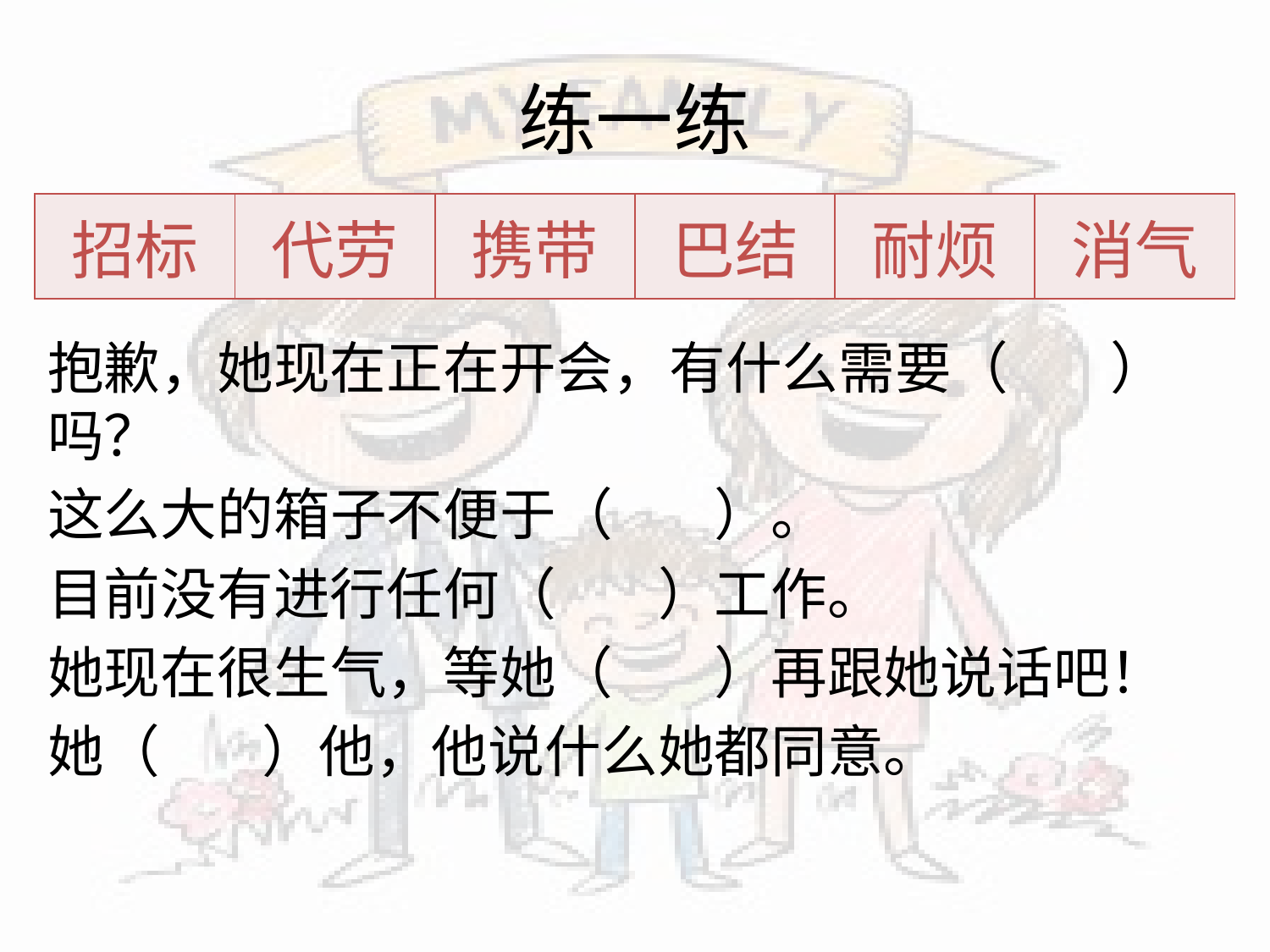

# 练一练
| 招标 | 代劳 | 携带 | 巴结 | 耐烦 | 消气 |
| --- | --- | --- | --- | --- | --- |
抱歉，她现在正在开会，有什么需要（        ）吗？
这么大的箱子不便于（        ）。
目前没有进行任何（        ）工作。
她现在很生气，等她（        ）再跟她说话吧！
她（        ）他，他说什么她都同意。